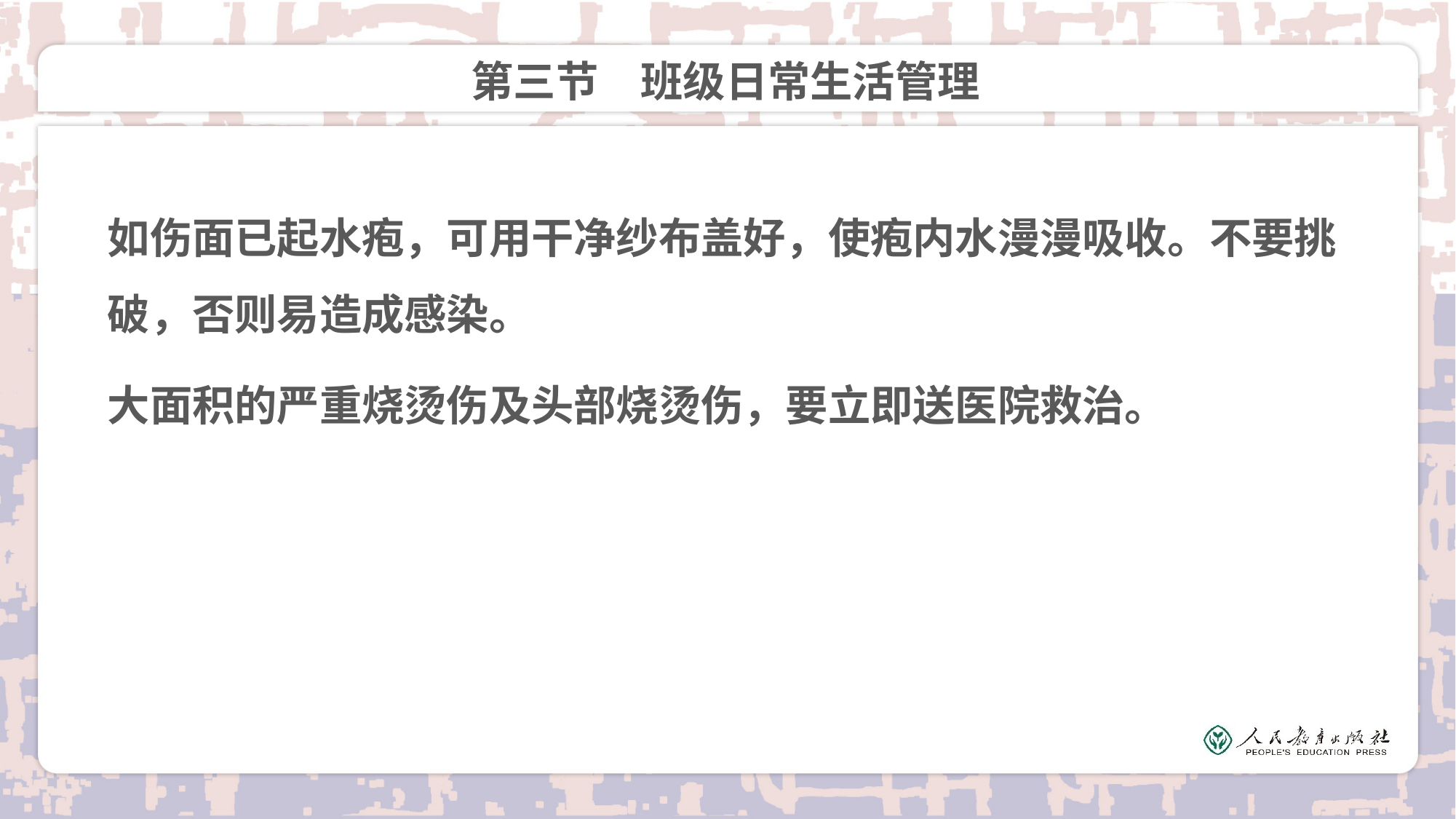

# 第三节　班级日常生活管理
如伤面已起水疱，可用干净纱布盖好，使疱内水漫漫吸收。不要挑破，否则易造成感染。
大面积的严重烧烫伤及头部烧烫伤，要立即送医院救治。